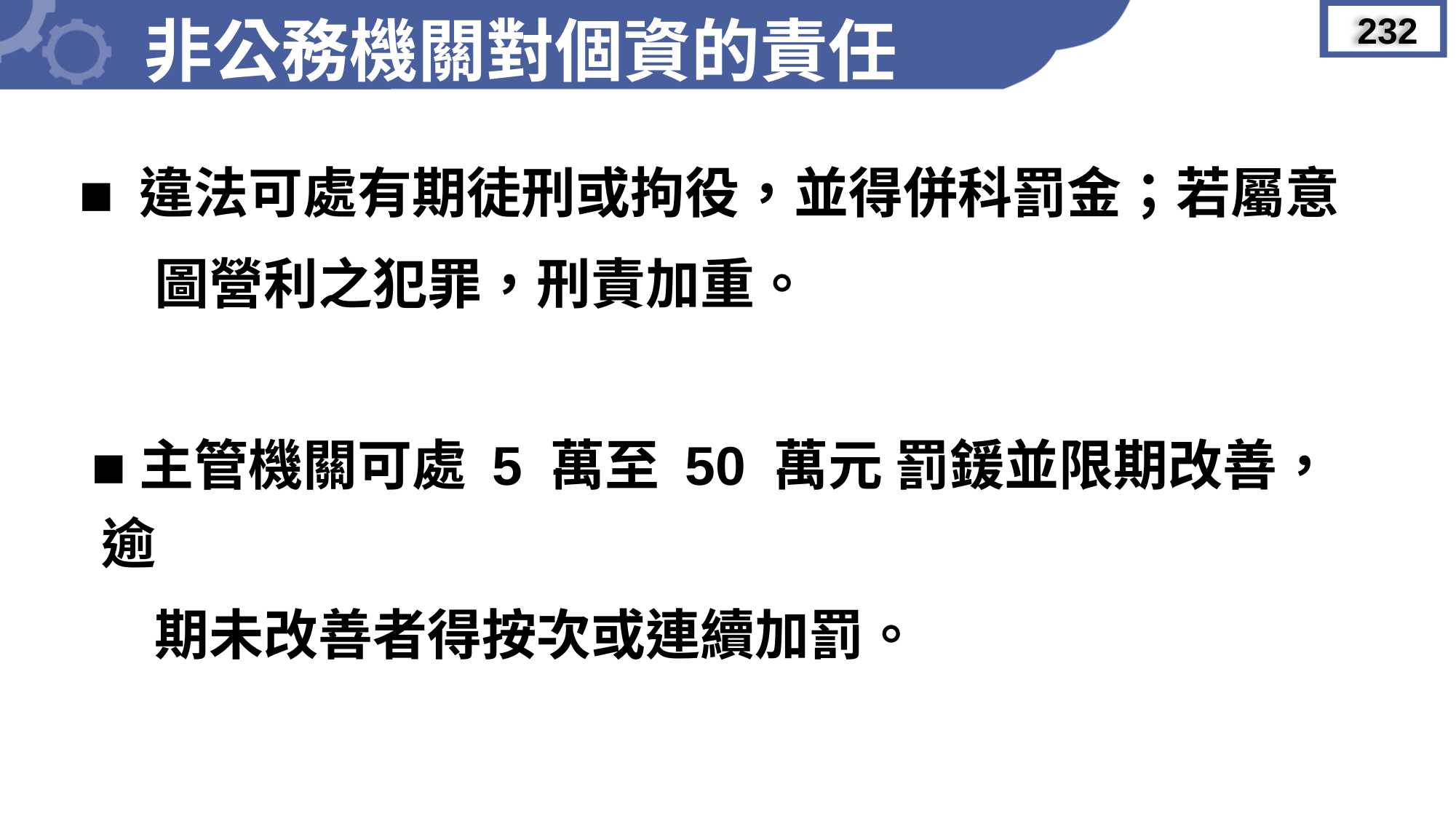

非公務機關對個資的責任
232
◼︎ 違法可處有期徒刑或拘役，並得併科罰金；若屬意
     圖營利之犯罪，刑責加重。

 ◼︎主管機關可處 5 萬至 50 萬元 罰鍰並限期改善，逾
     期未改善者得按次或連續加罰。